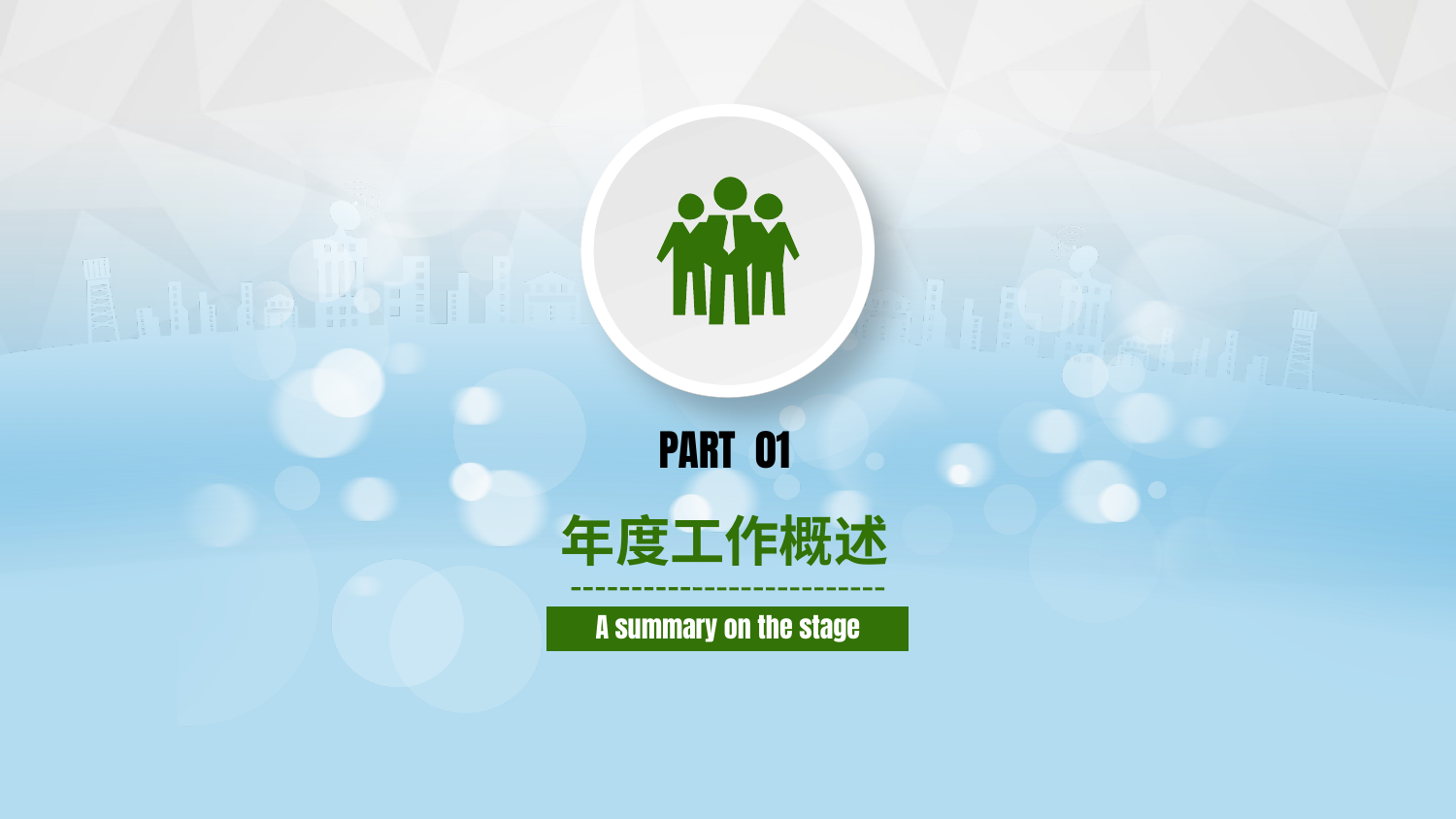

PART  01
年度工作概述

A summary on the stage